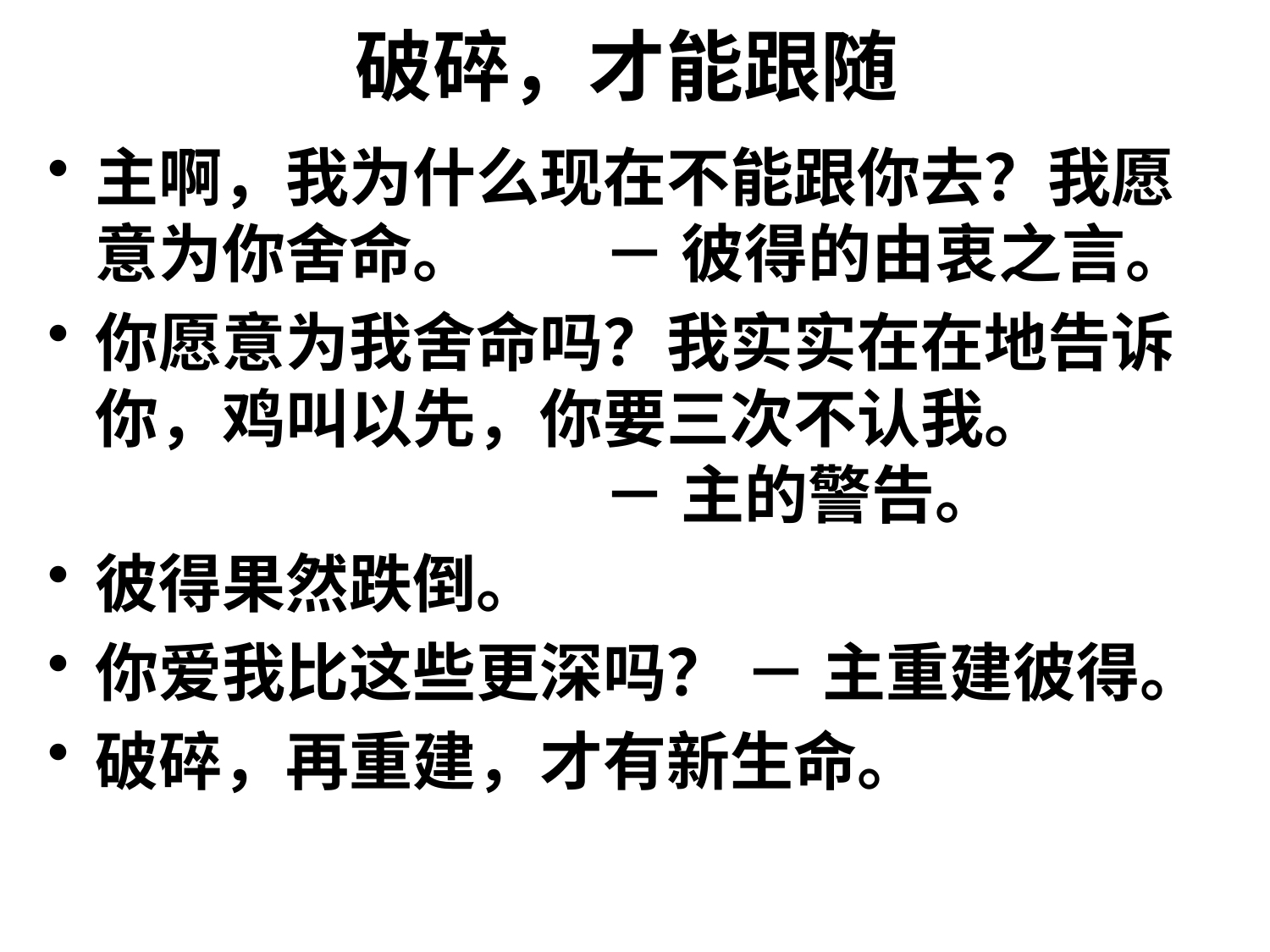

# 破碎，才能跟随
主啊，我为什么现在不能跟你去？我愿意为你舍命。	－ 彼得的由衷之言。
你愿意为我舍命吗？我实实在在地告诉你，鸡叫以先，你要三次不认我。      				－ 主的警告。
彼得果然跌倒。
你爱我比这些更深吗？ － 主重建彼得。
破碎，再重建，才有新生命。